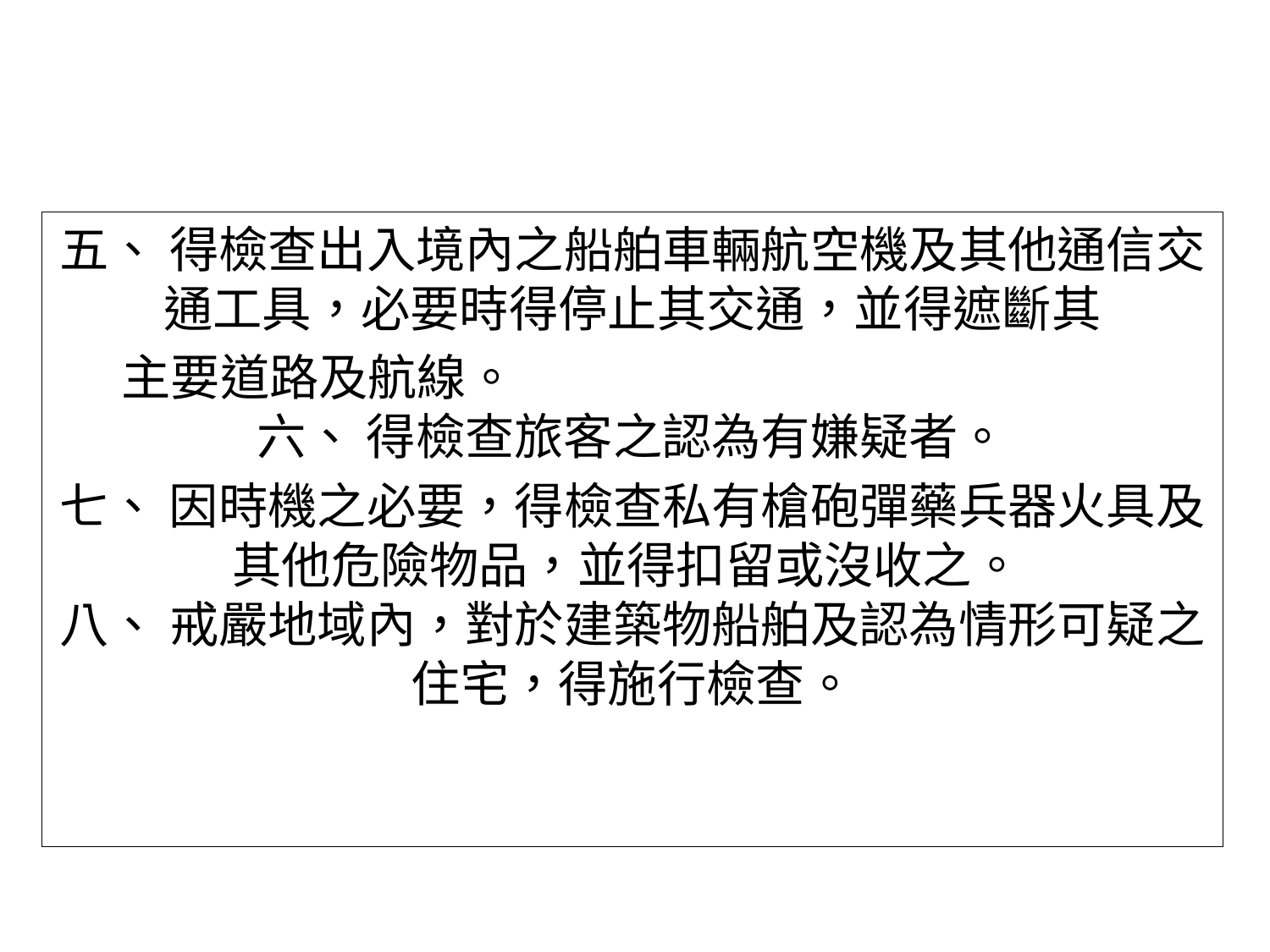

五、 得檢查出入境內之船舶車輛航空機及其他通信交通工具，必要時得停止其交通，並得遮斷其
主要道路及航線。
六、 得檢查旅客之認為有嫌疑者。
七、 因時機之必要，得檢查私有槍砲彈藥兵器火具及其他危險物品，並得扣留或沒收之。
八、 戒嚴地域內，對於建築物船舶及認為情形可疑之住宅，得施行檢查。